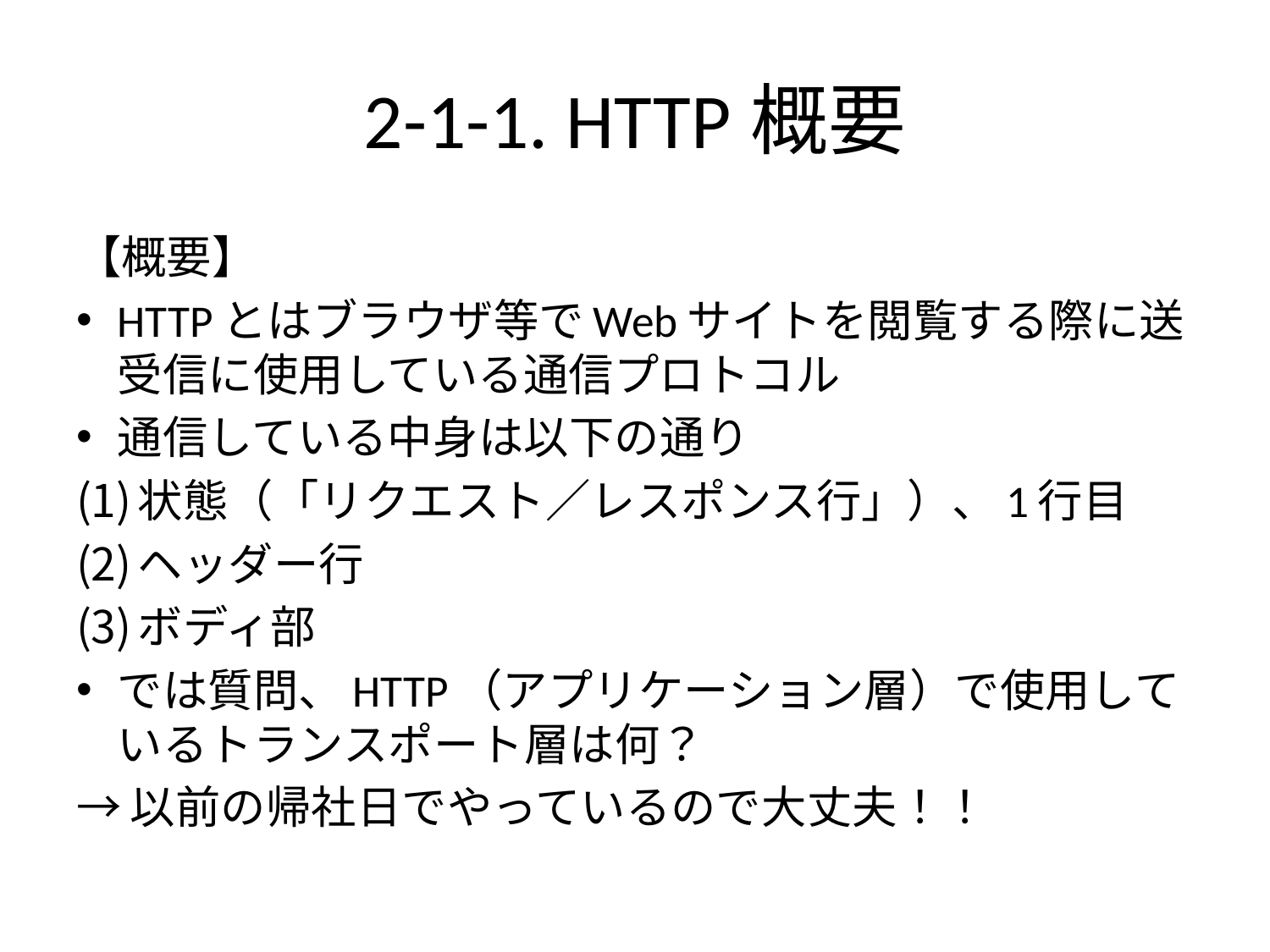

# 2-1-1. HTTP概要
【概要】
HTTPとはブラウザ等でWebサイトを閲覧する際に送受信に使用している通信プロトコル
通信している中身は以下の通り
状態（「リクエスト／レスポンス行」）、1行目
ヘッダー行
ボディ部
では質問、HTTP（アプリケーション層）で使用しているトランスポート層は何？
→以前の帰社日でやっているので大丈夫！！